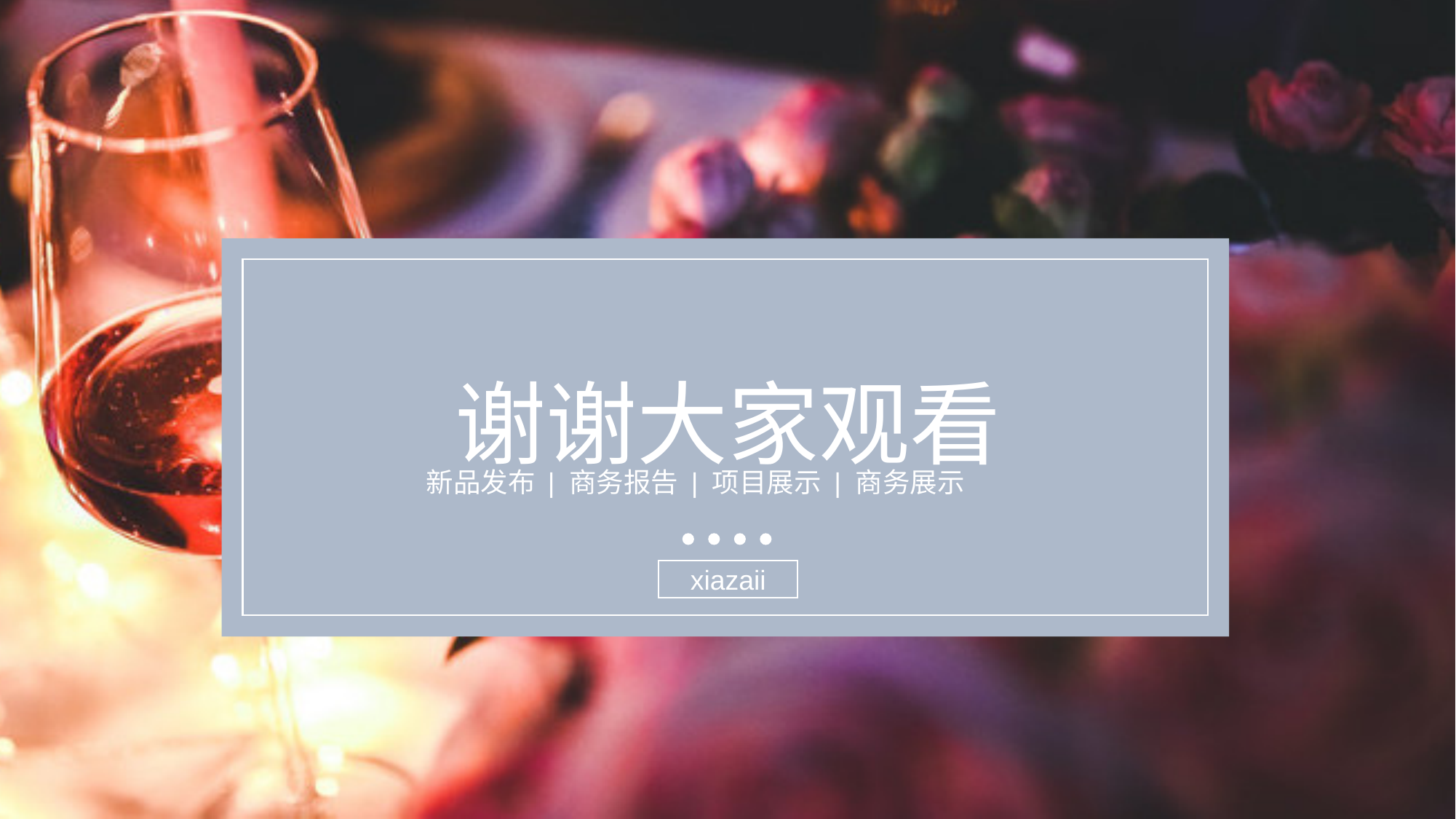

谢谢大家观看
新品发布 | 商务报告 | 项目展示 | 商务展示

xiazaii